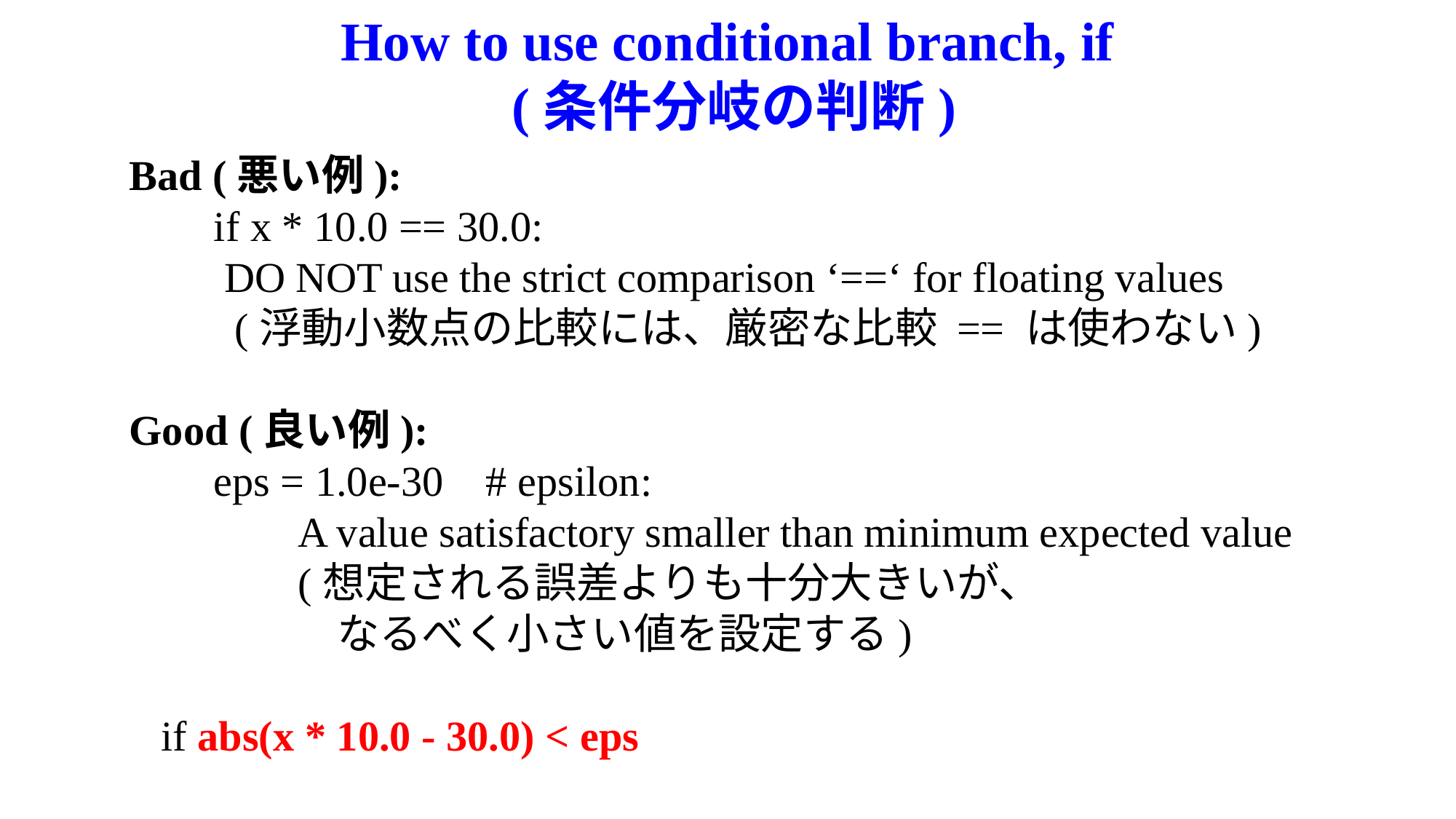

# How to use conditional branch, if (条件分岐の判断)
　Bad (悪い例):
　　　if x * 10.0 == 30.0:
              DO NOT use the strict comparison ‘==‘ for floating values
               (浮動小数点の比較には、厳密な比較 == は使わない)

　Good (良い例):
　　　eps = 1.0e-30    # epsilon:
                     A value satisfactory smaller than minimum expected value
                     (想定される誤差よりも十分大きいが、
		　なるべく小さい値を設定する)

        if abs(x * 10.0 - 30.0) < eps